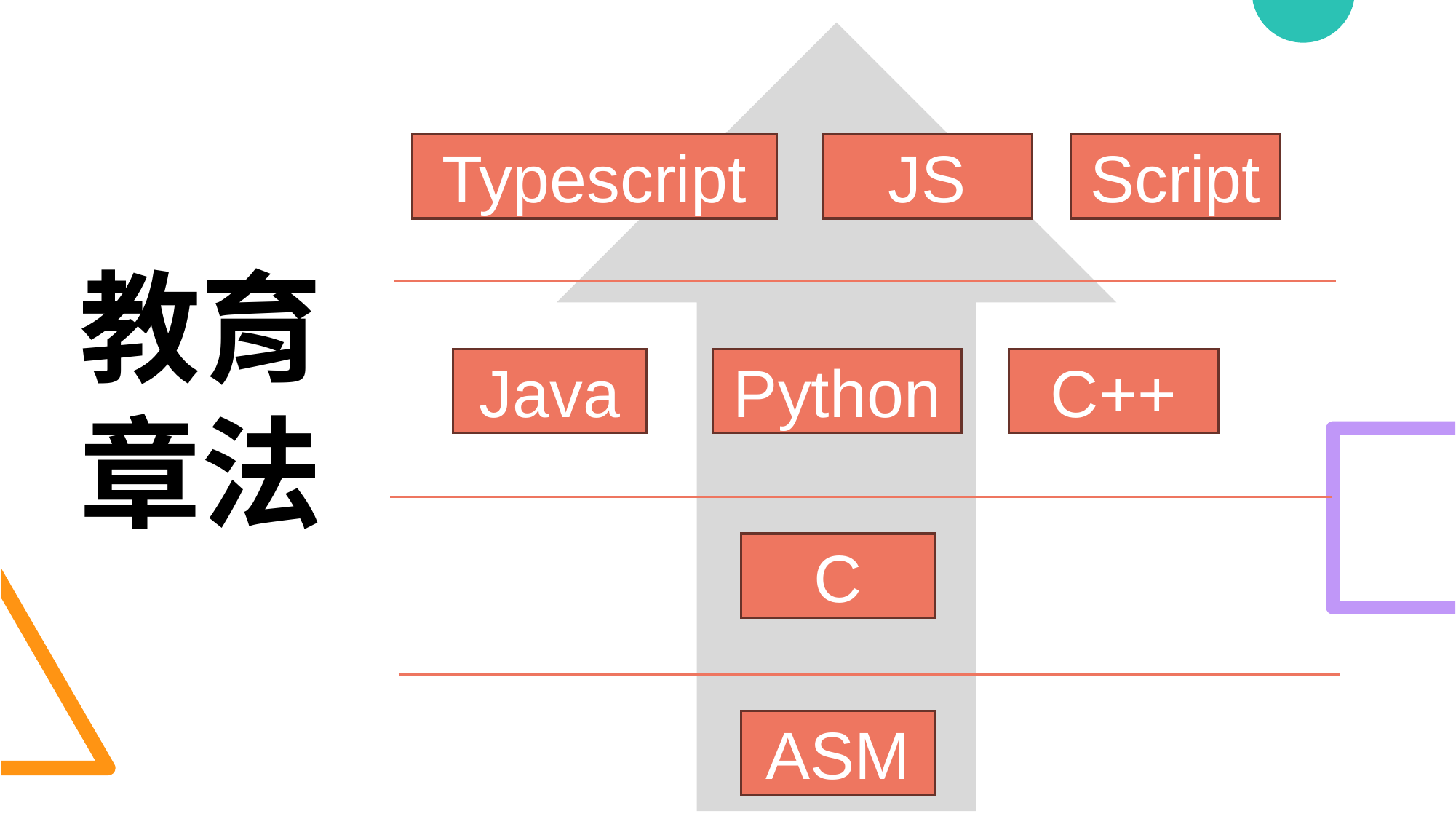

Typescript
JS
Script

教育章法
Java
Python
C++
C
ASM